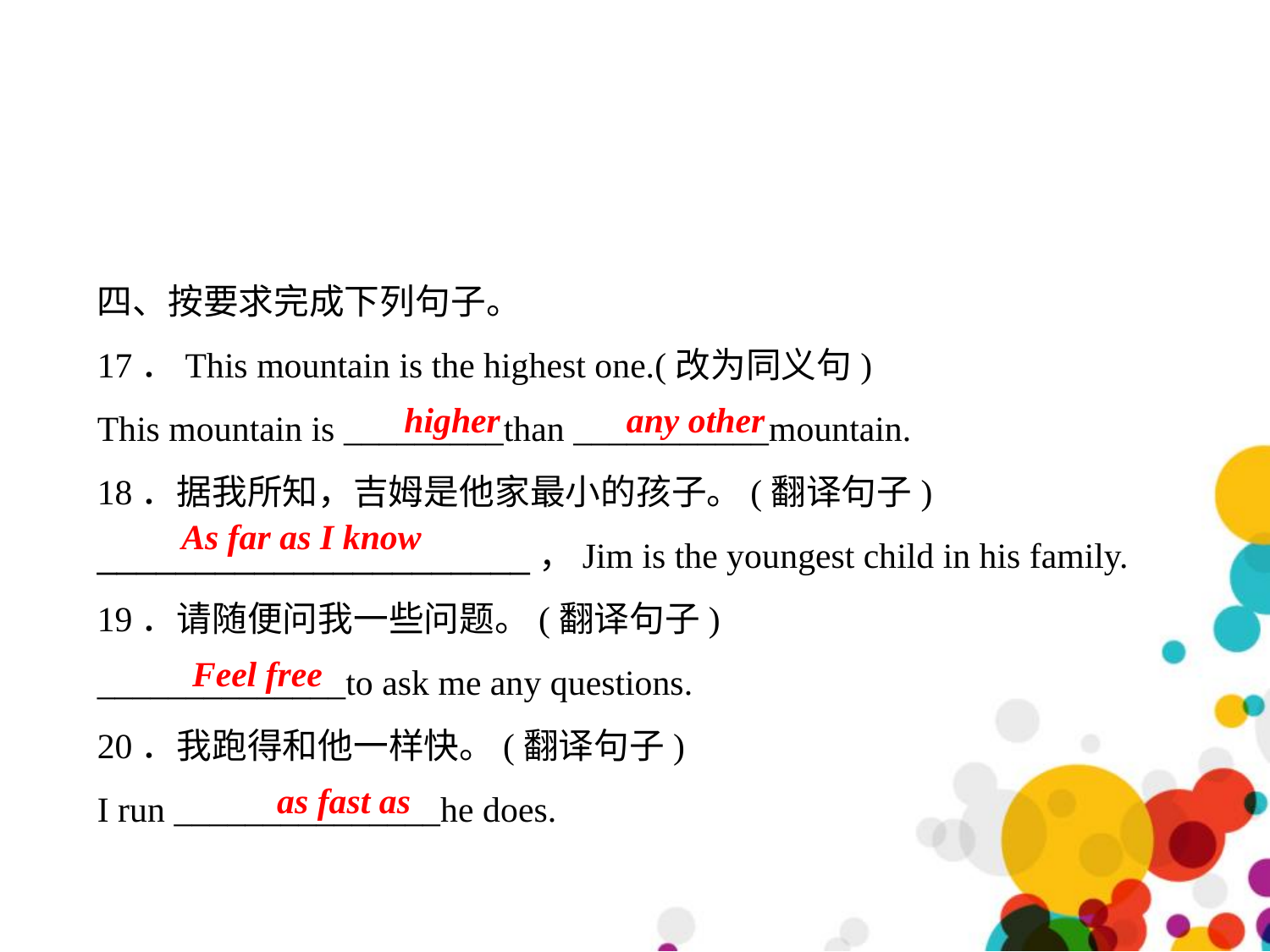

四、按要求完成下列句子。
17．This mountain is the highest one.(改为同义句)
This mountain is _________than ___________mountain.
18．据我所知，吉姆是他家最小的孩子。(翻译句子)
______________________，Jim is the youngest child in his family.
19．请随便问我一些问题。(翻译句子)
______________to ask me any questions.
20．我跑得和他一样快。(翻译句子)
I run _______________he does.
higher
any other
As far as I know
Feel free
as fast as